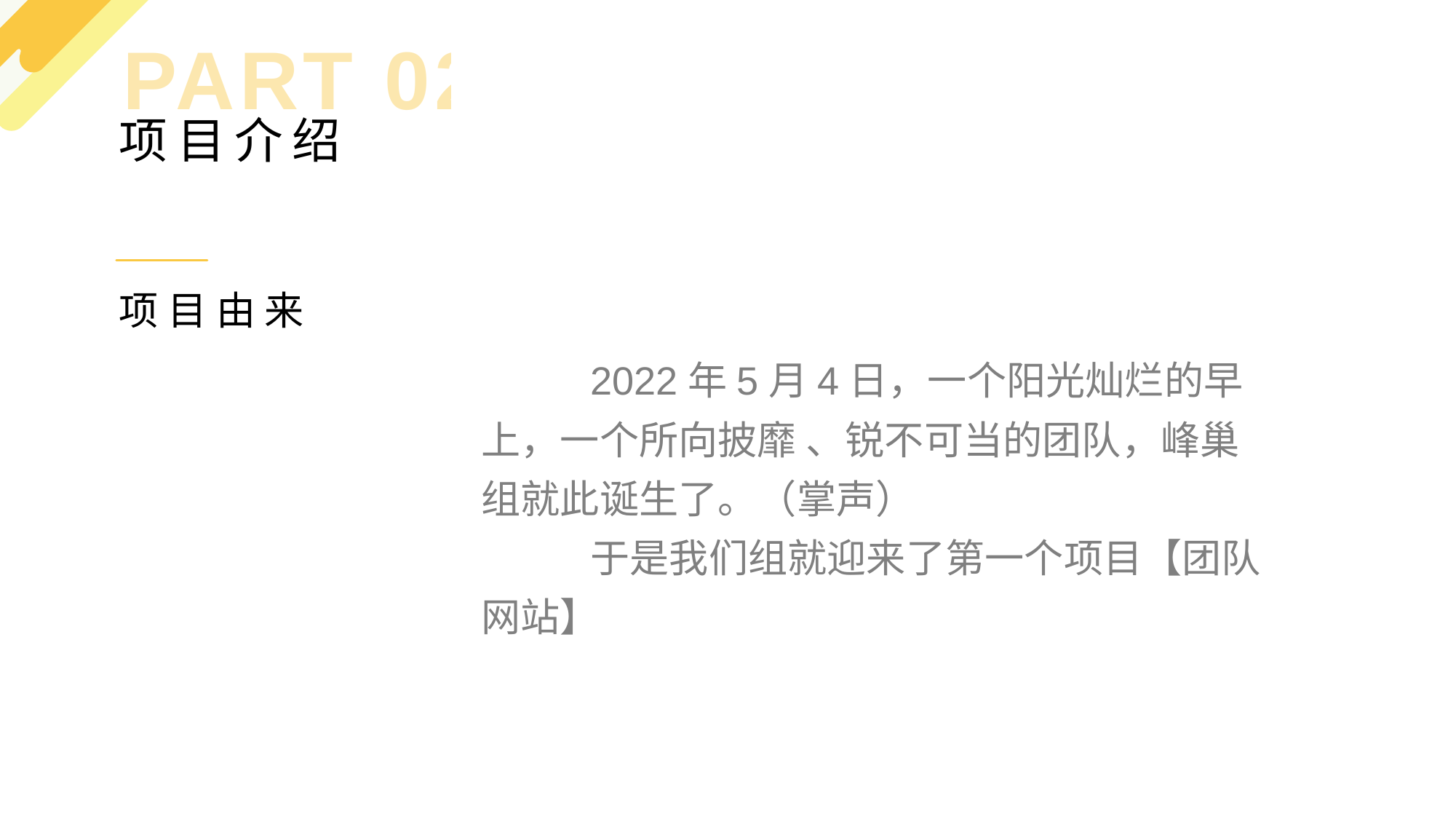

PART 02
项目介绍
项目由来
	2022年5月4日，一个阳光灿烂的早上，一个所向披靡 、锐不可当的团队，峰巢组就此诞生了。（掌声）
	于是我们组就迎来了第一个项目【团队网站】